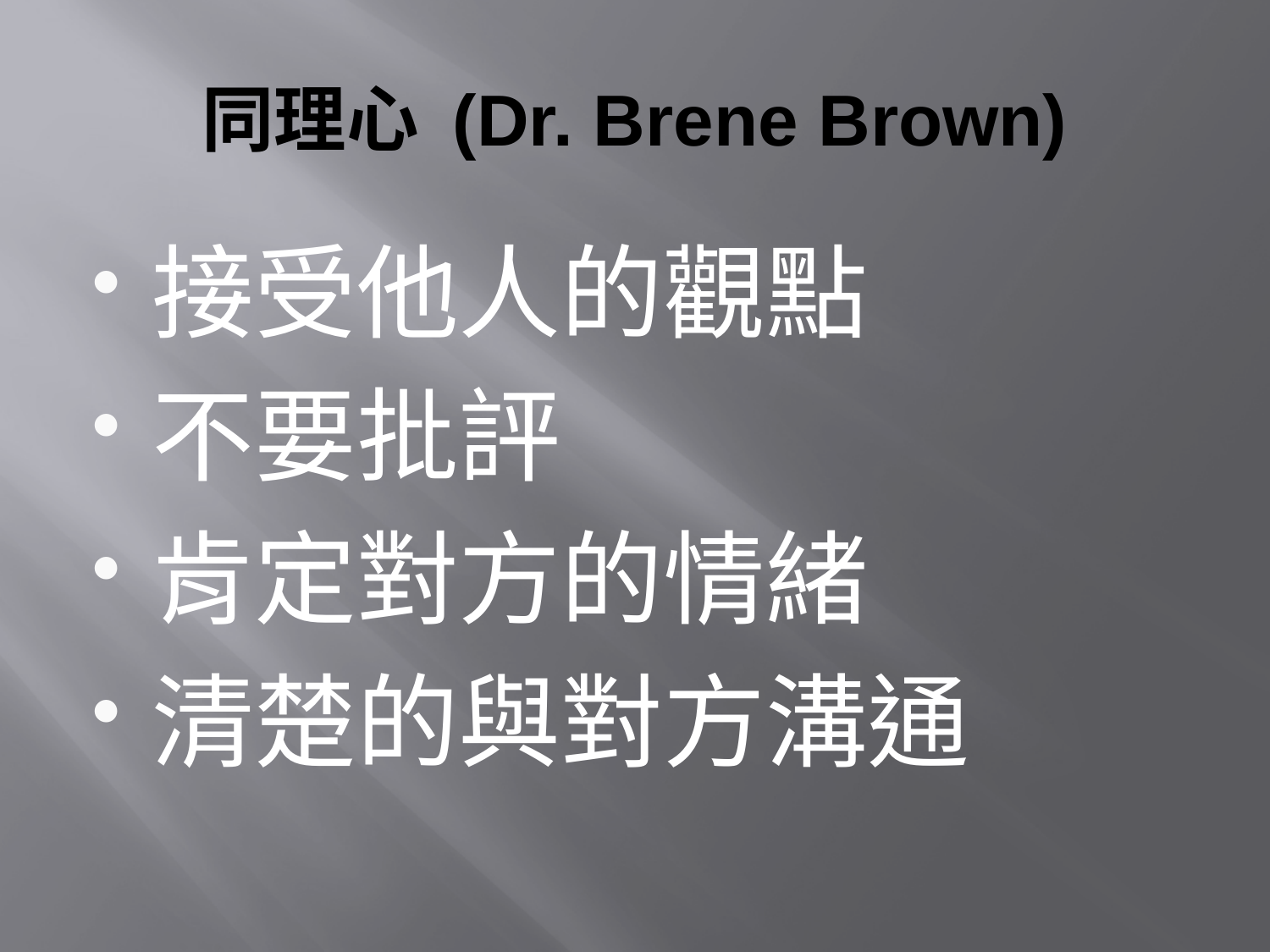

# 同理心 (Dr. Brene Brown)
接受他人的觀點
不要批評
肯定對方的情緒
清楚的與對方溝通